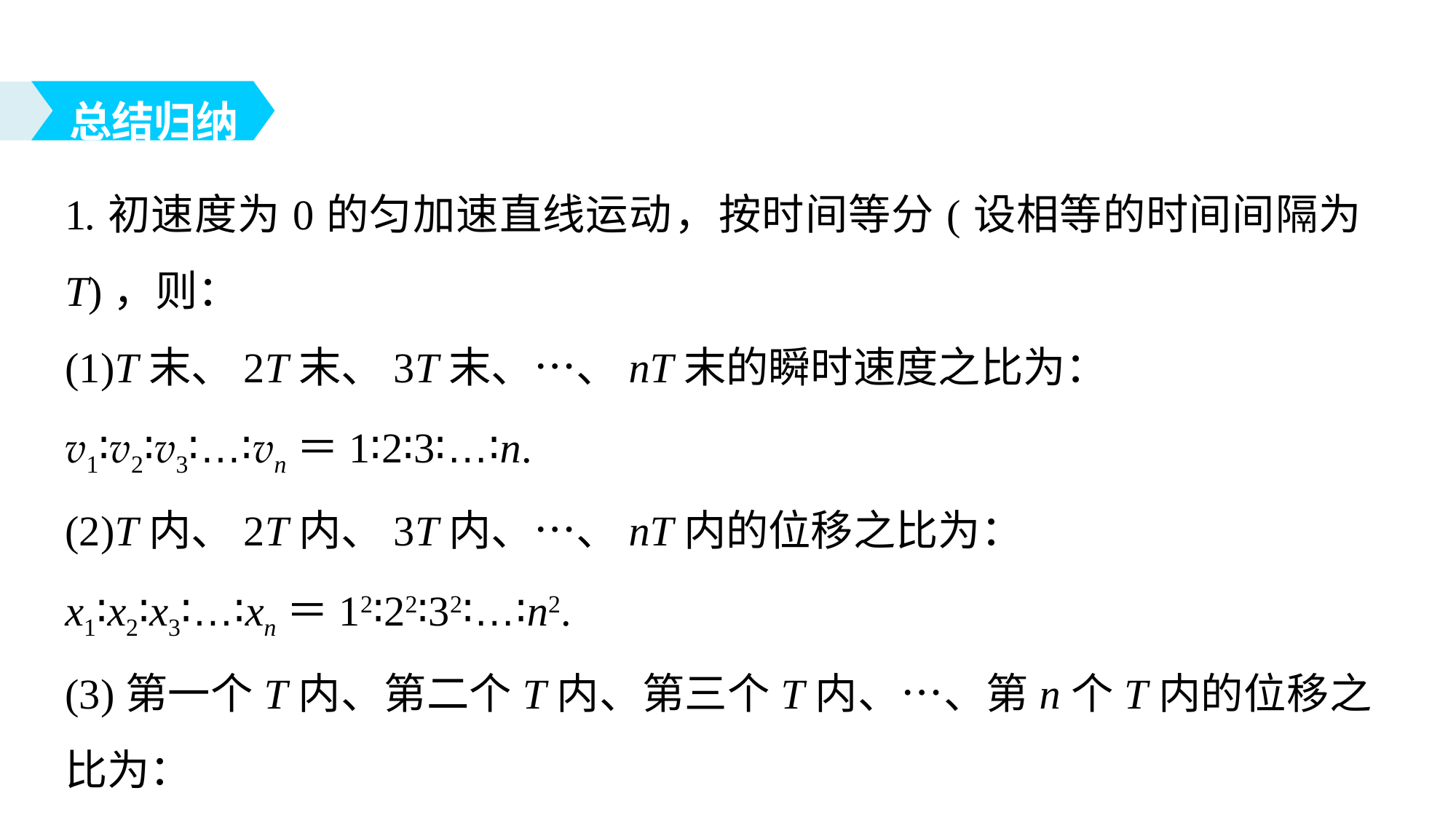

总结归纳

1.初速度为0的匀加速直线运动，按时间等分(设相等的时间间隔为T)，则：
(1)T末、2T末、3T末、…、nT末的瞬时速度之比为：
v1∶v2∶v3∶…∶vn＝1∶2∶3∶…∶n.
(2)T内、2T内、3T内、…、nT内的位移之比为：
x1∶x2∶x3∶…∶xn＝12∶22∶32∶…∶n2.
(3)第一个T内、第二个T内、第三个T内、…、第n个T内的位移之比为：
x1′∶x2′∶x3′∶…∶xn′＝1∶3∶5∶…∶(2n－1).